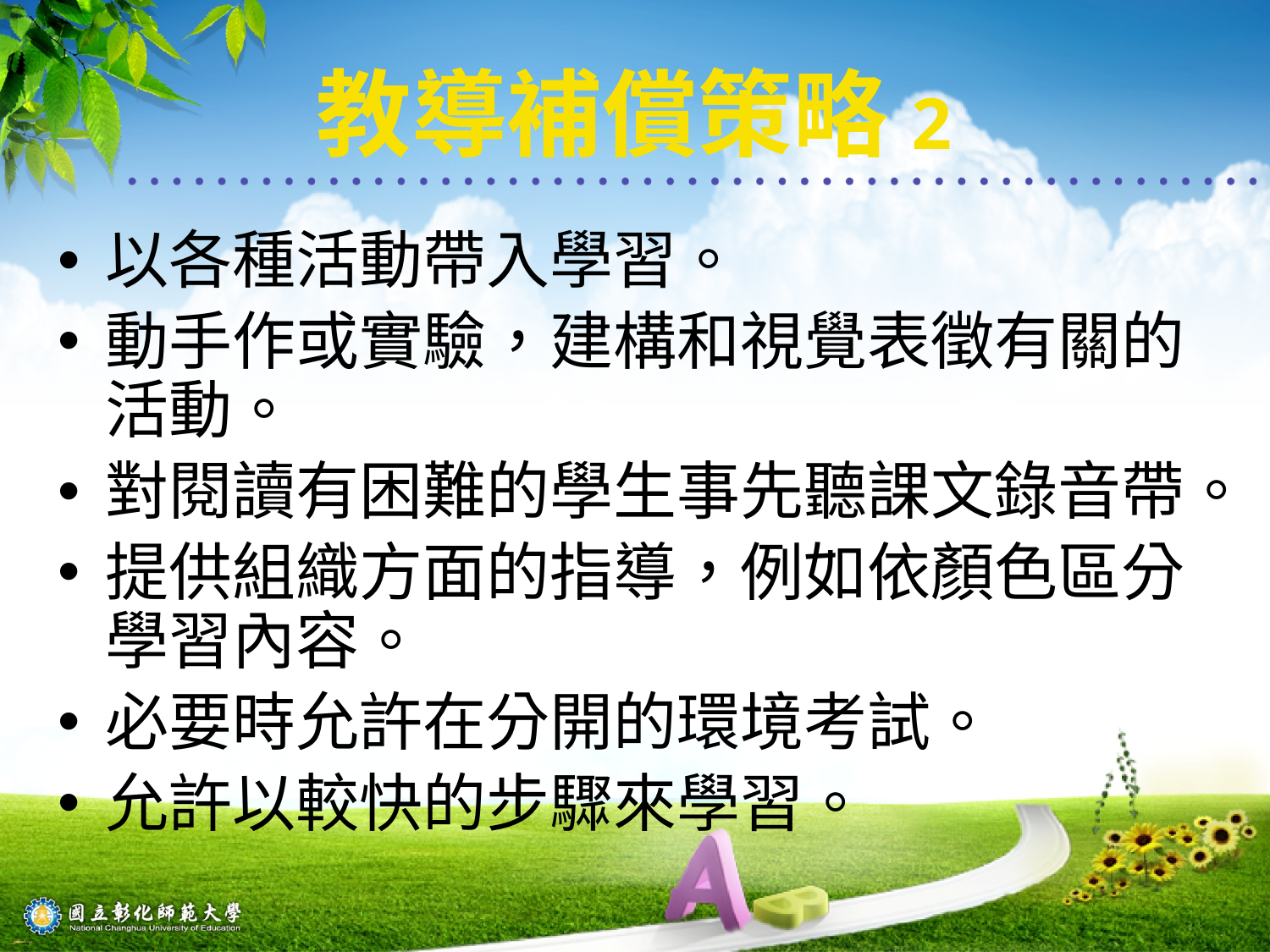

# 教導補償策略2
以各種活動帶入學習。
動手作或實驗，建構和視覺表徵有關的活動。
對閱讀有困難的學生事先聽課文錄音帶。
提供組織方面的指導，例如依顏色區分學習內容。
必要時允許在分開的環境考試。
允許以較快的步驟來學習。